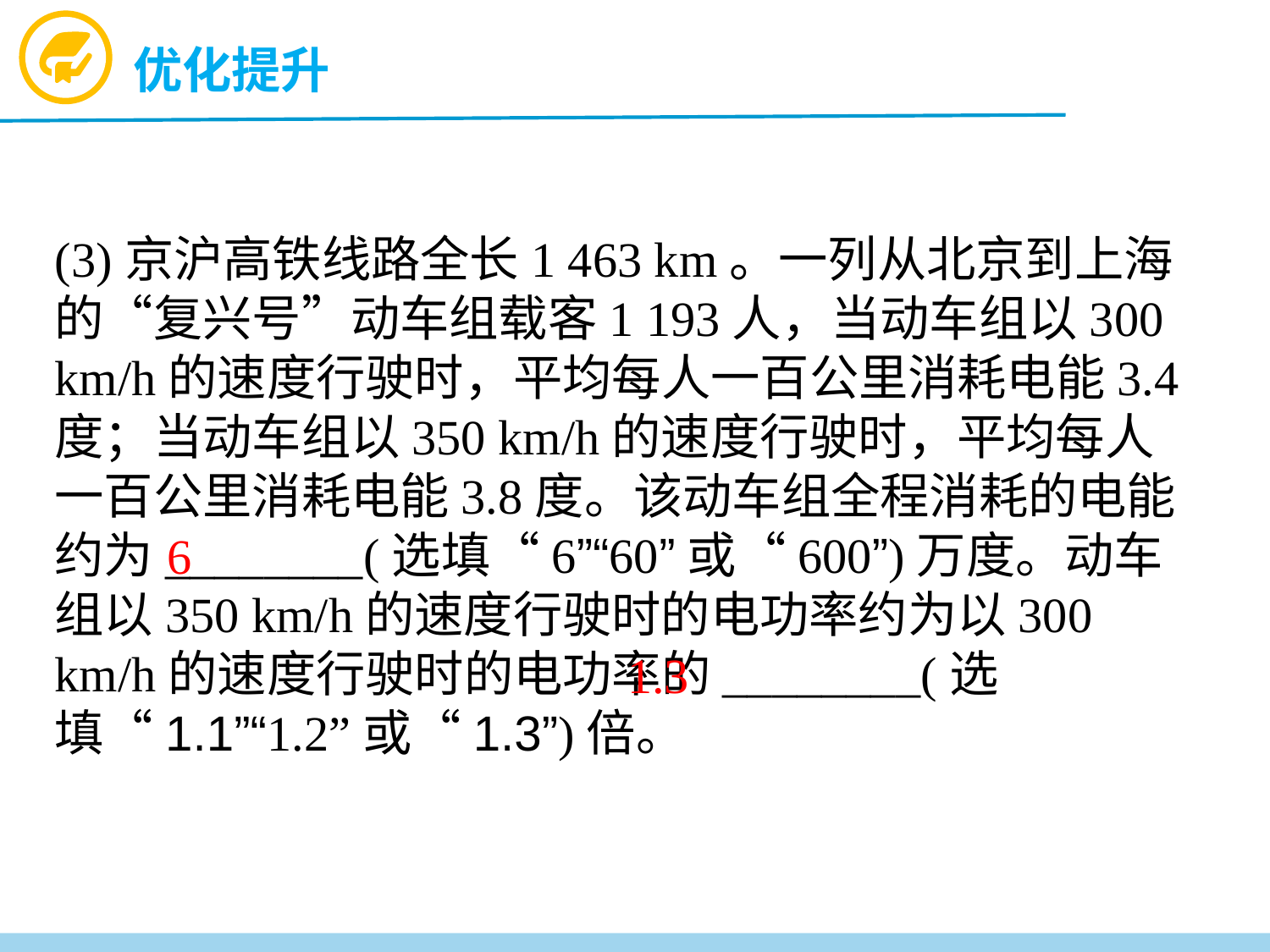

优化提升
(3)京沪高铁线路全长1 463 km。一列从北京到上海的“复兴号”动车组载客1 193人，当动车组以300 km/h的速度行驶时，平均每人一百公里消耗电能3.4度；当动车组以350 km/h的速度行驶时，平均每人一百公里消耗电能3.8度。该动车组全程消耗的电能约为________(选填“6”“60”或“600”)万度。动车组以350 km/h的速度行驶时的电功率约为以300 km/h的速度行驶时的电功率的________(选填“1.1”“1.2”或“1.3”)倍。
6
1.3